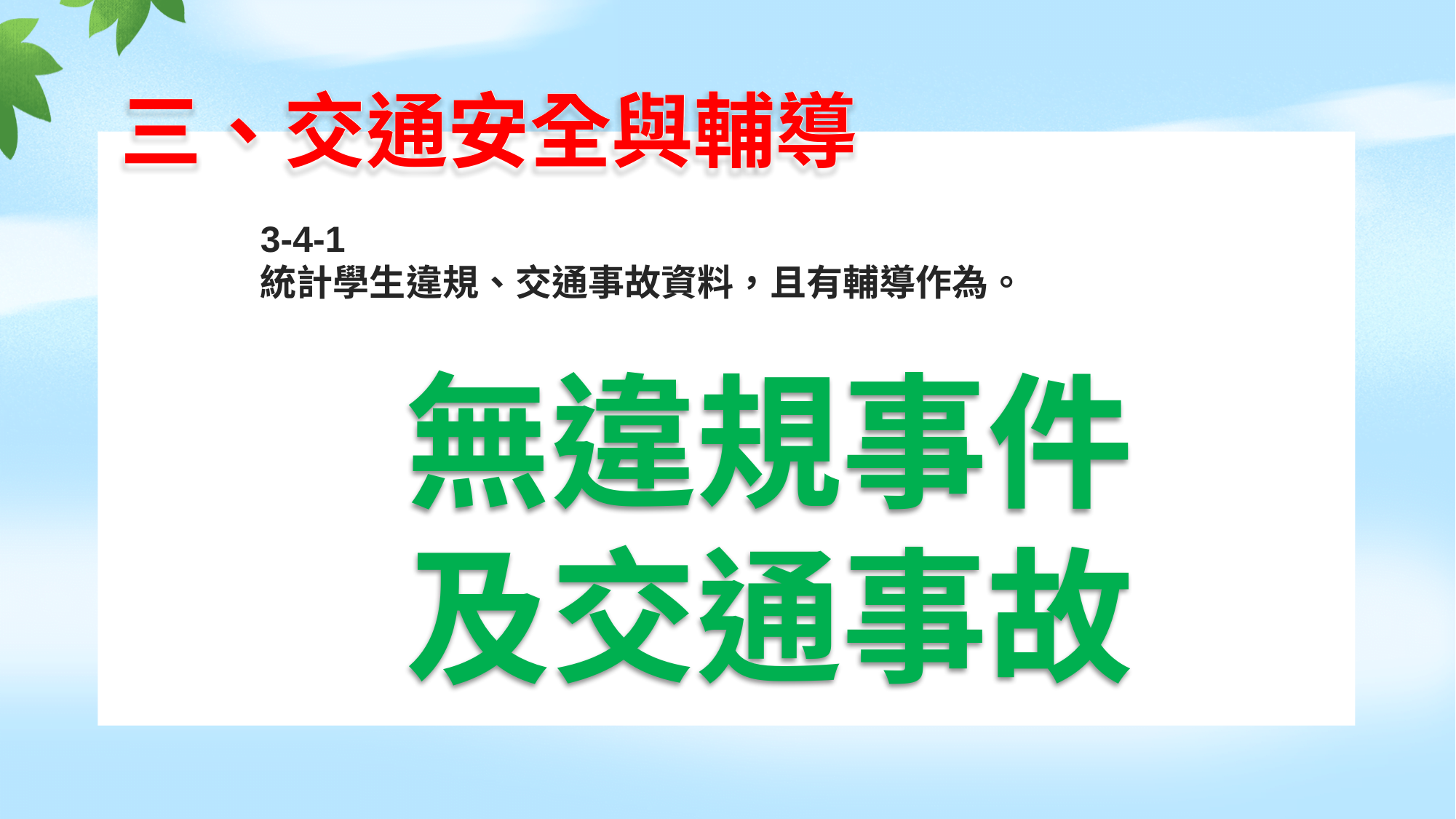

三、交通安全與輔導
三、交通安全與輔導
3-4-1
統計學生違規、交通事故資料，且有輔導作為。
無違規事件
及交通事故